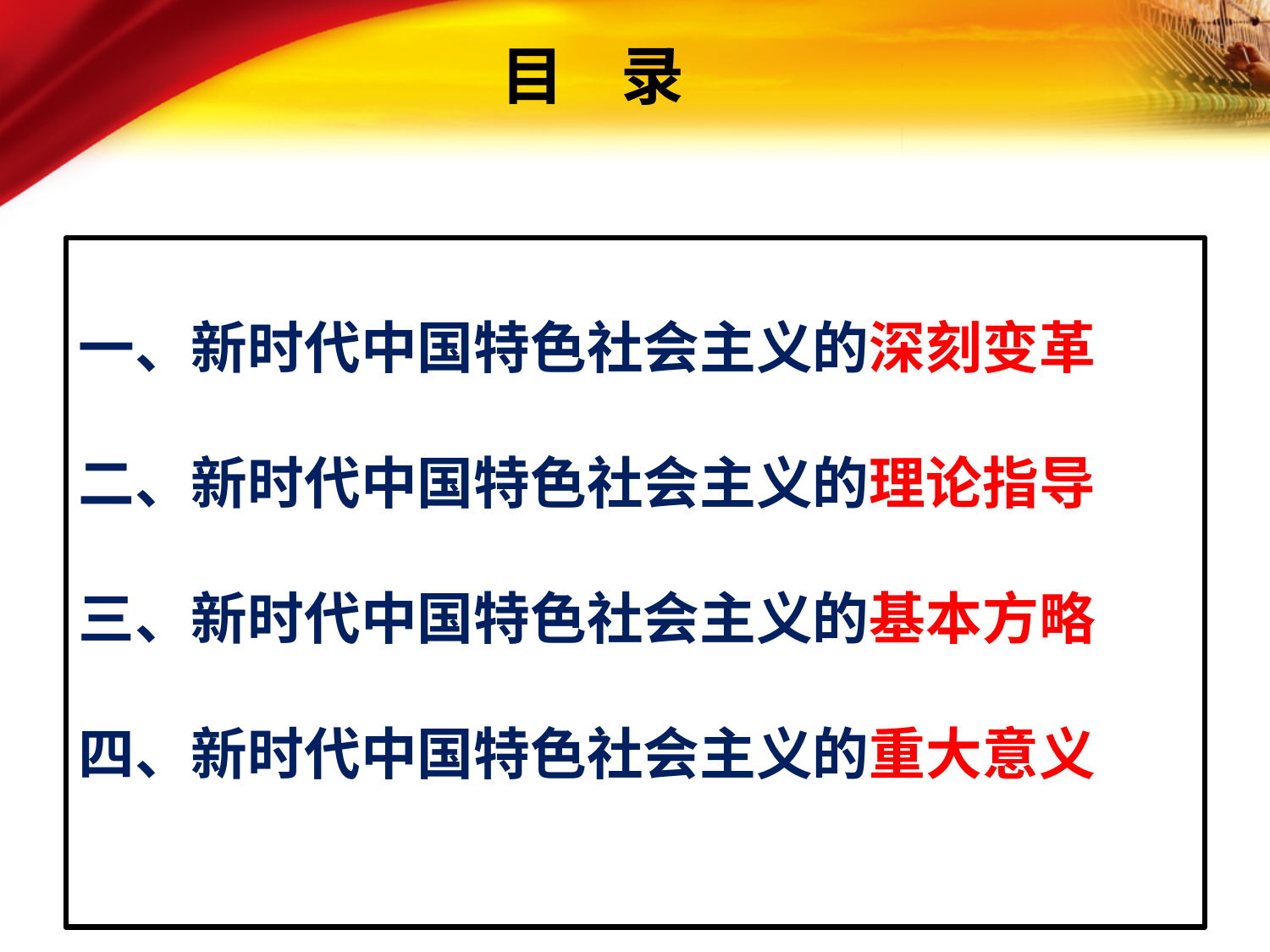

目    录
一、新时代中国特色社会主义的深刻变革
二、新时代中国特色社会主义的理论指导
三、新时代中国特色社会主义的基本方略
四、新时代中国特色社会主义的重大意义